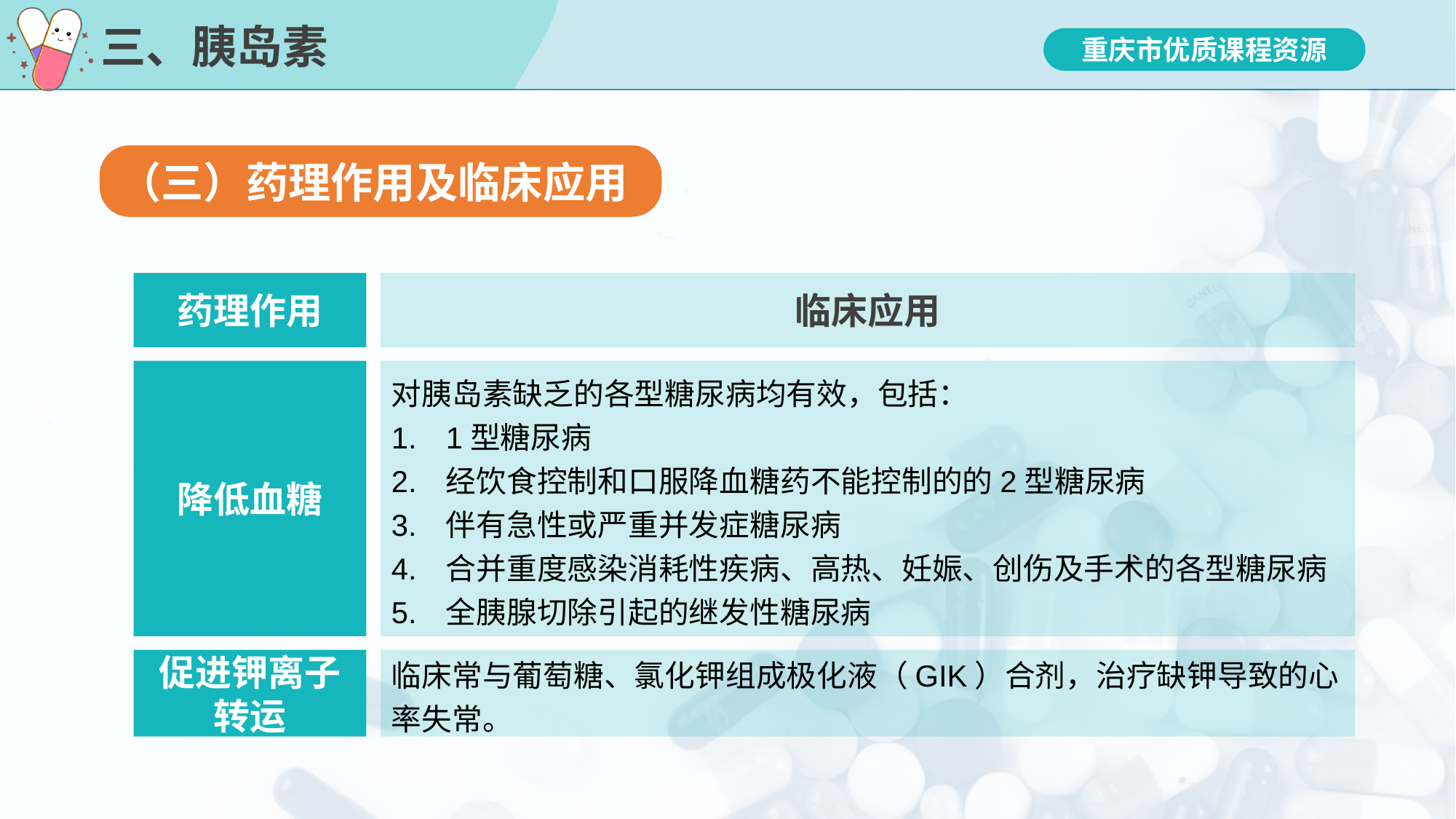

# 三、胰岛素
（三）药理作用及临床应用
药理作用
临床应用
降低血糖
对胰岛素缺乏的各型糖尿病均有效，包括：
1型糖尿病
经饮食控制和口服降血糖药不能控制的的2型糖尿病
伴有急性或严重并发症糖尿病
合并重度感染消耗性疾病、高热、妊娠、创伤及手术的各型糖尿病
全胰腺切除引起的继发性糖尿病
促进钾离子转运
临床常与葡萄糖、氯化钾组成极化液（GIK）合剂，治疗缺钾导致的心率失常。